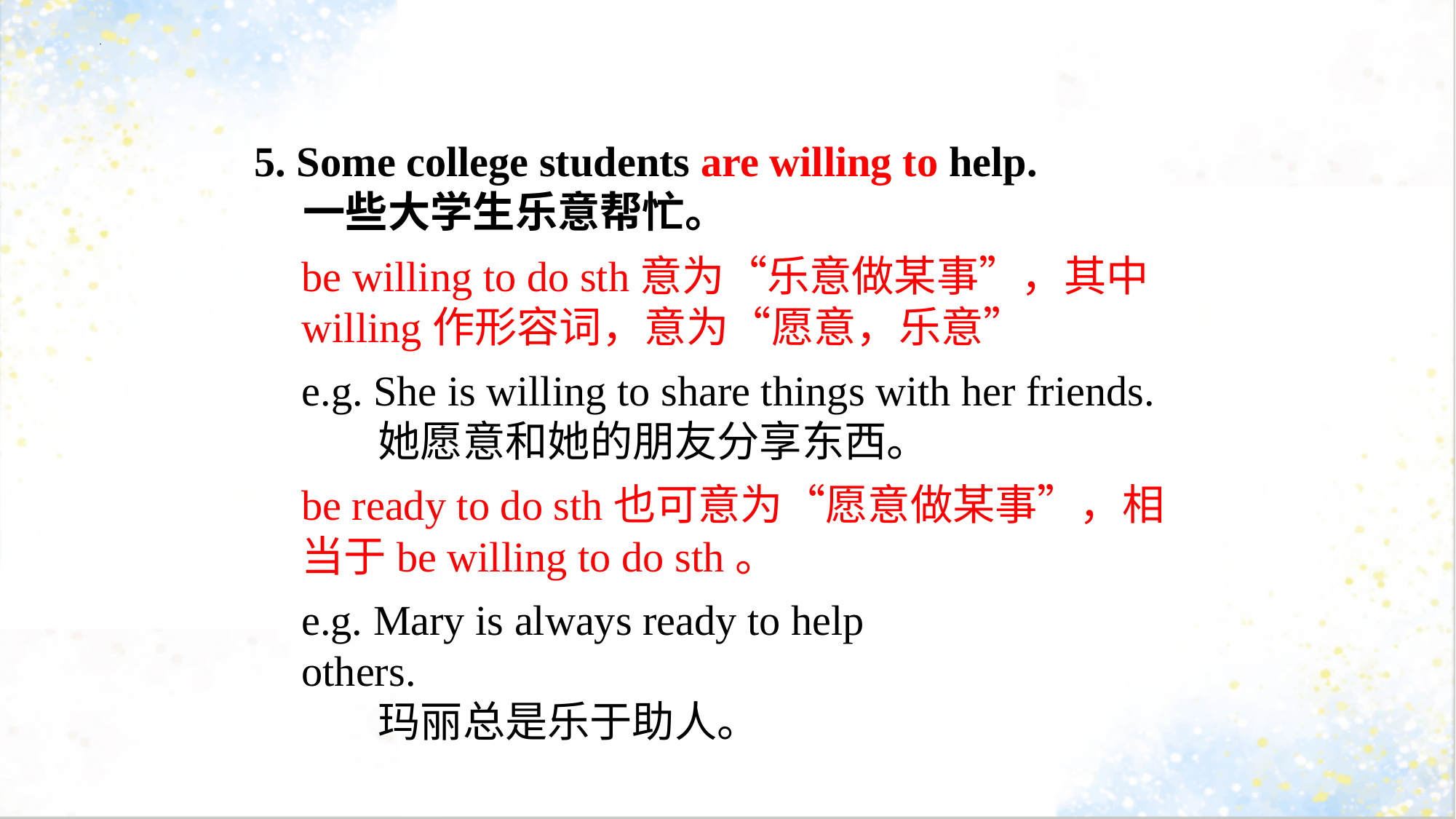

5. Some college students are willing to help.
    一些大学生乐意帮忙。
be willing to do sth意为“乐意做某事”，其中willing作形容词，意为“愿意，乐意”
e.g. She is willing to share things with her friends.
       她愿意和她的朋友分享东西。
be ready to do sth也可意为“愿意做某事”，相当于be willing to do sth。
e.g. Mary is always ready to help others.
       玛丽总是乐于助人。